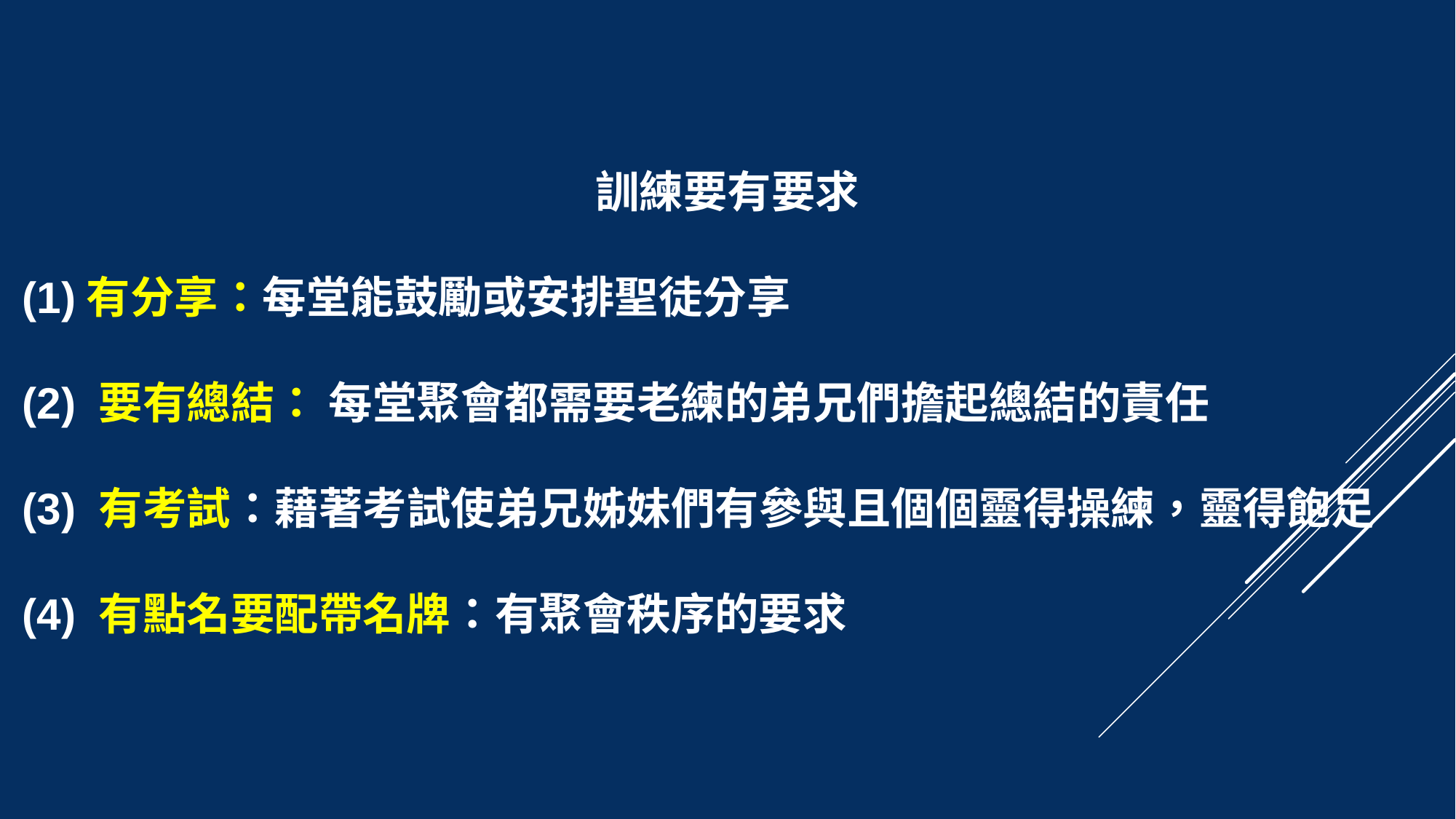

訓練要有要求

(1)有分享：每堂能鼓勵或安排聖徒分享

(2) 要有總結： 每堂聚會都需要老練的弟兄們擔起總結的責任

(3) 有考試：藉著考試使弟兄姊妹們有參與且個個靈得操練，靈得飽足

(4) 有點名要配帶名牌：有聚會秩序的要求